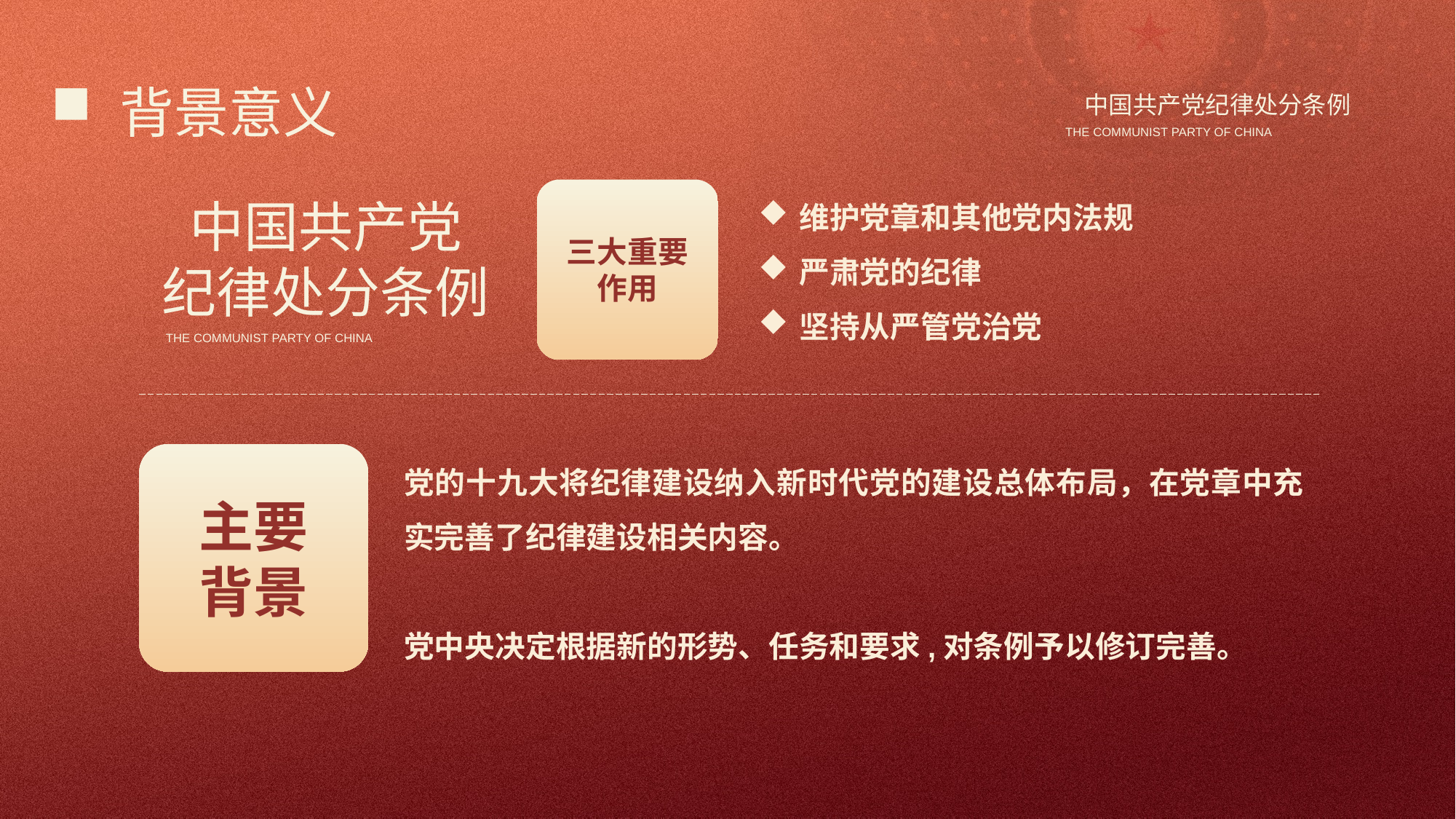

背景意义
中国共产党纪律处分条例
THE COMMUNIST PARTY OF CHINA
三大重要作用
维护党章和其他党内法规
严肃党的纪律
坚持从严管党治党
中国共产党
纪律处分条例
THE COMMUNIST PARTY OF CHINA
主要
背景
党的十九大将纪律建设纳入新时代党的建设总体布局，在党章中充实完善了纪律建设相关内容。

党中央决定根据新的形势、任务和要求,对条例予以修订完善。